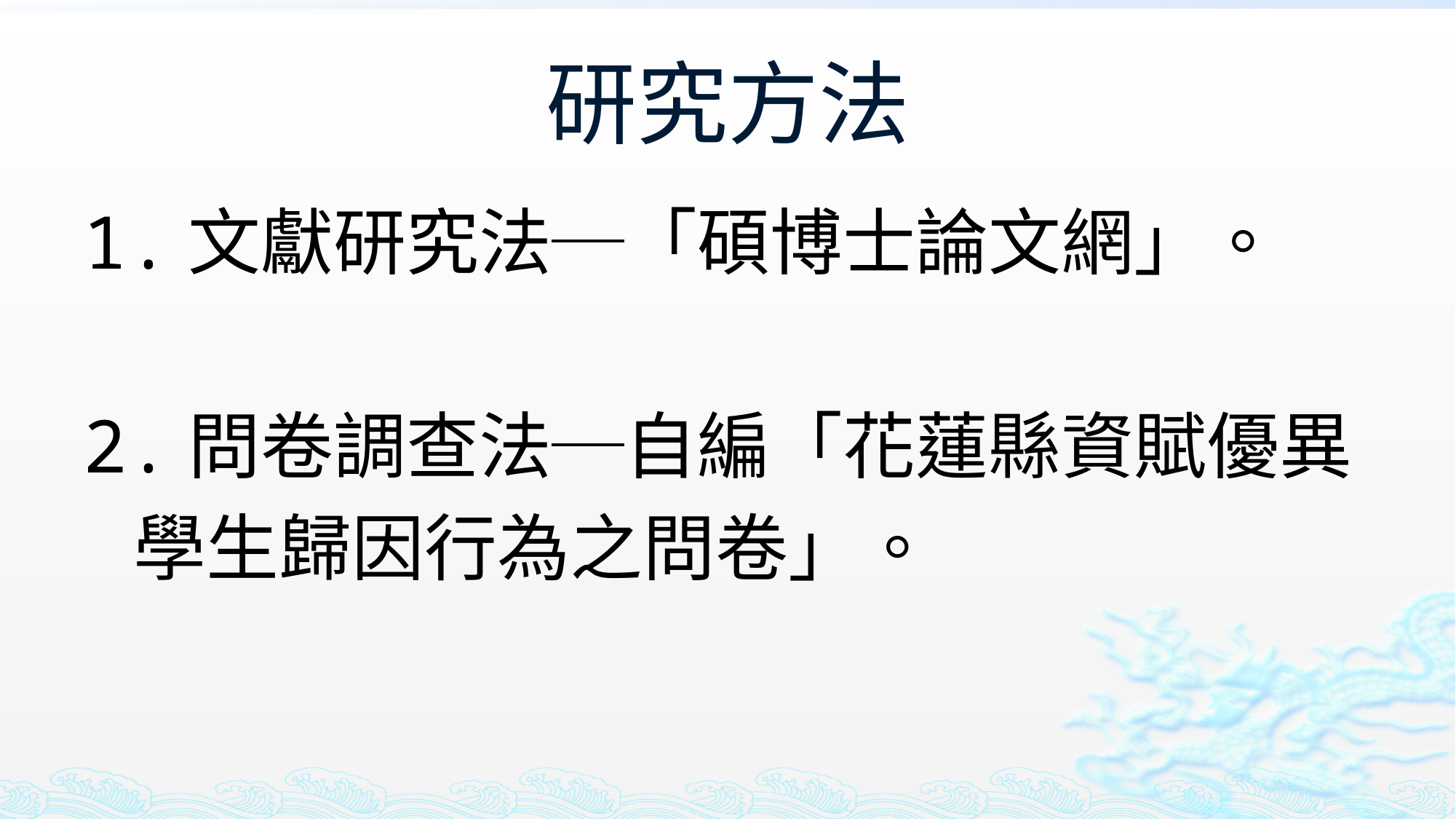

# 研究方法
1.文獻研究法─「碩博士論文網」。

2.問卷調查法─自編「花蓮縣資賦優異
  學生歸因行為之問卷」。